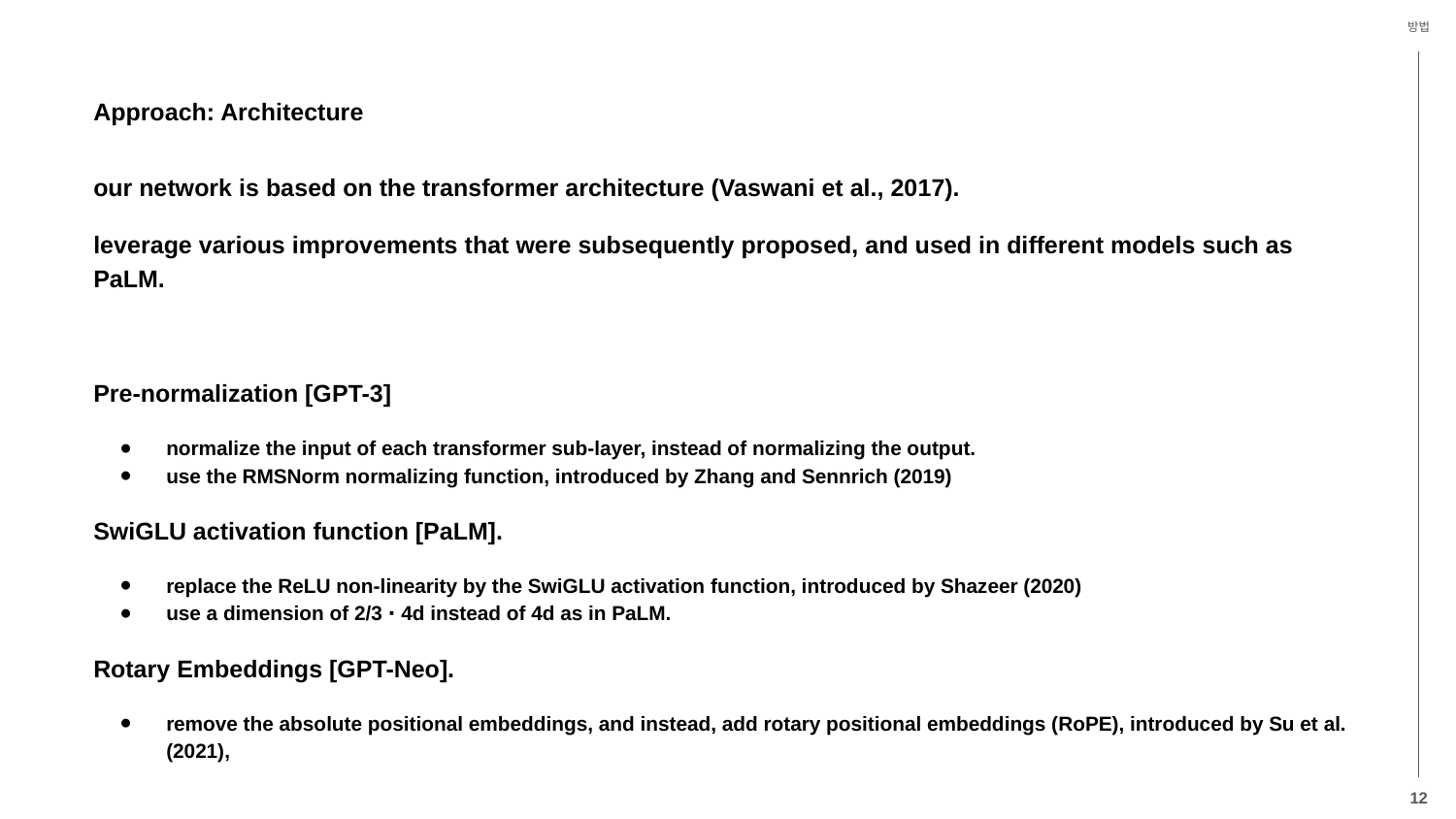

방법
Approach: Architecture
our network is based on the transformer architecture (Vaswani et al., 2017).
leverage various improvements that were subsequently proposed, and used in different models such as PaLM.

Pre-normalization [GPT-3]
normalize the input of each transformer sub-layer, instead of normalizing the output.
use the RMSNorm normalizing function, introduced by Zhang and Sennrich (2019)
SwiGLU activation function [PaLM].
replace the ReLU non-linearity by the SwiGLU activation function, introduced by Shazeer (2020)
use a dimension of 2/3​ ⋅ 4d instead of 4d as in PaLM.
Rotary Embeddings [GPT-Neo].
remove the absolute positional embeddings, and instead, add rotary positional embeddings (RoPE), introduced by Su et al. (2021),
12